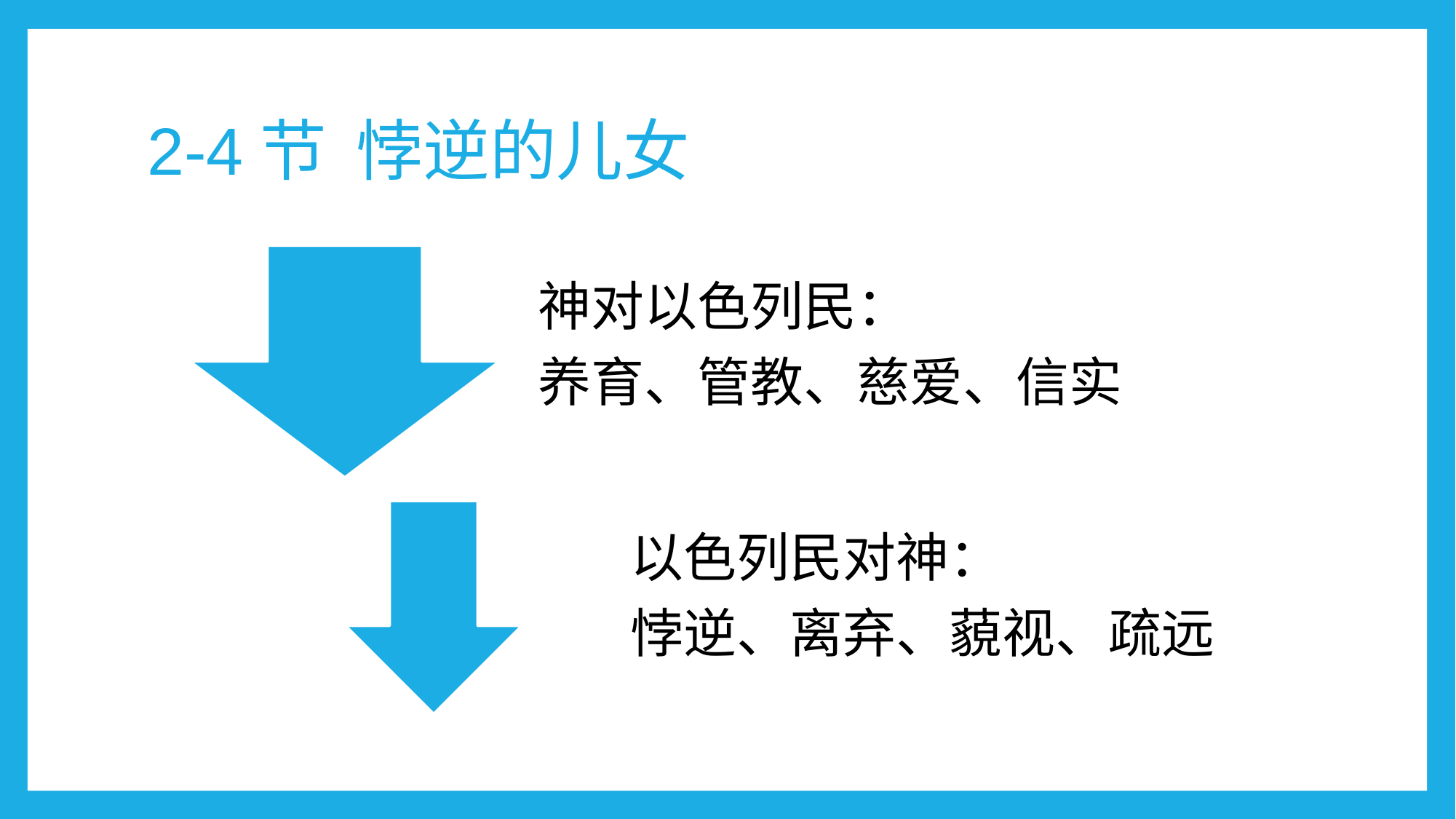

# 2-4节  悖逆的儿女
神对以色列民：
养育、管教、慈爱、信实
以色列民对神：
悖逆、离弃、藐视、疏远